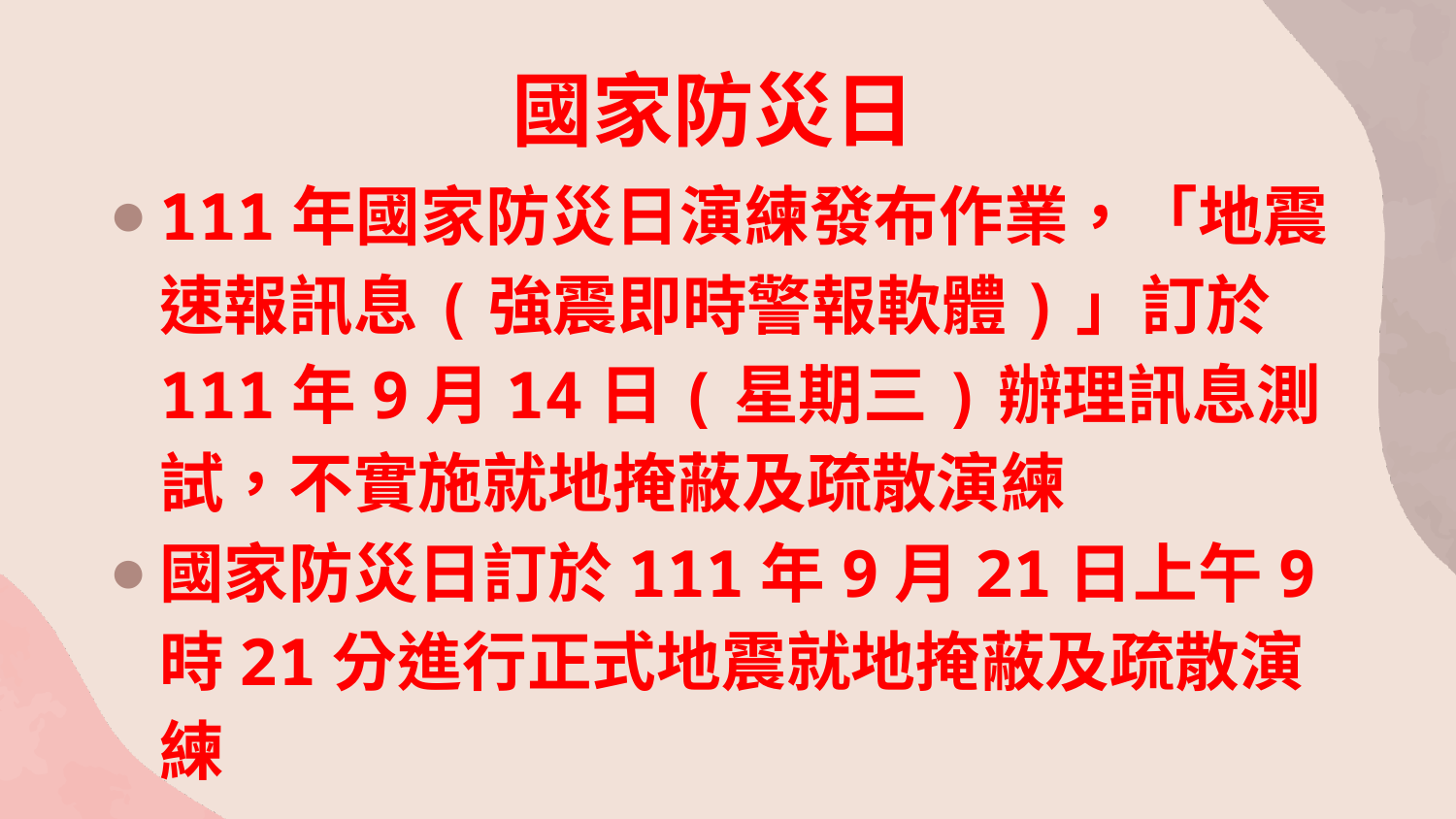

# 國家防災日
111年國家防災日演練發布作業，「地震速報訊息(強震即時警報軟體)」訂於111年9月14日(星期三)辦理訊息測試，不實施就地掩蔽及疏散演練
國家防災日訂於111年9月21日上午9時21分進行正式地震就地掩蔽及疏散演練